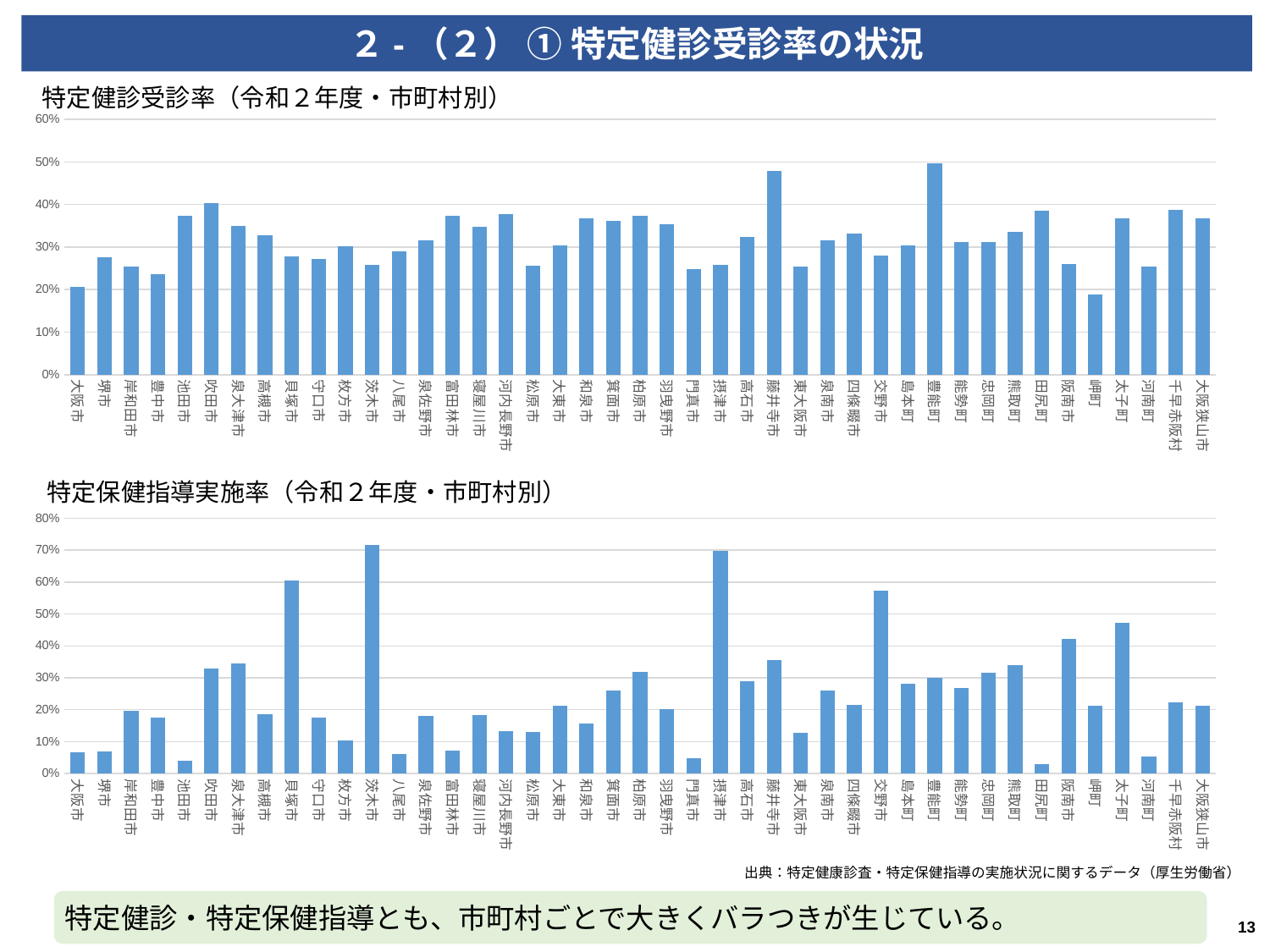

２-（２） ① 特定健診受診率の状況
特定健診受診率（令和２年度・市町村別）

### Chart

| Category | 系列 1 |
|---|---|
| 大阪市 | 0.206 |
| 堺市 | 0.275 |
| 岸和田市 | 0.254 |
| 豊中市 | 0.237 |
| 池田市 | 0.374 |
| 吹田市 | 0.403 |
| 泉大津市 | 0.35 |
| 高槻市 | 0.327 |
| 貝塚市 | 0.278 |
| 守口市 | 0.272 |
| 枚方市 | 0.301 |
| 茨木市 | 0.259 |
| 八尾市 | 0.289 |
| 泉佐野市 | 0.316 |
| 富田林市 | 0.374 |
| 寝屋川市 | 0.348 |
| 河内長野市 | 0.377 |
| 松原市 | 0.257 |
| 大東市 | 0.303 |
| 和泉市 | 0.367 |
| 箕面市 | 0.361 |
| 柏原市 | 0.374 |
| 羽曳野市 | 0.354 |
| 門真市 | 0.249 |
| 摂津市 | 0.259 |
| 高石市 | 0.323 |
| 藤井寺市 | 0.478 |
| 東大阪市 | 0.254 |
| 泉南市 | 0.316 |
| 四條畷市 | 0.332 |
| 交野市 | 0.279 |
| 島本町 | 0.303 |
| 豊能町 | 0.496 |
| 能勢町 | 0.311 |
| 忠岡町 | 0.311 |
| 熊取町 | 0.336 |
| 田尻町 | 0.385 |
| 阪南市 | 0.261 |
| 岬町 | 0.188 |
| 太子町 | 0.368 |
| 河南町 | 0.255 |
| 千早赤阪村 | 0.387 |
| 大阪狭山市 | 0.367 |
特定保健指導実施率（令和２年度・市町村別）

### Chart

| Category | 系列 1 |
|---|---|
| 大阪市 | 0.066 |
| 堺市 | 0.068 |
| 岸和田市 | 0.197 |
| 豊中市 | 0.174 |
| 池田市 | 0.04 |
| 吹田市 | 0.33 |
| 泉大津市 | 0.344 |
| 高槻市 | 0.186 |
| 貝塚市 | 0.604 |
| 守口市 | 0.176 |
| 枚方市 | 0.104 |
| 茨木市 | 0.716 |
| 八尾市 | 0.062 |
| 泉佐野市 | 0.18 |
| 富田林市 | 0.072 |
| 寝屋川市 | 0.183 |
| 河内長野市 | 0.134 |
| 松原市 | 0.129 |
| 大東市 | 0.212 |
| 和泉市 | 0.157 |
| 箕面市 | 0.26 |
| 柏原市 | 0.319 |
| 羽曳野市 | 0.201 |
| 門真市 | 0.049 |
| 摂津市 | 0.698 |
| 高石市 | 0.288 |
| 藤井寺市 | 0.356 |
| 東大阪市 | 0.128 |
| 泉南市 | 0.259 |
| 四條畷市 | 0.216 |
| 交野市 | 0.573 |
| 島本町 | 0.281 |
| 豊能町 | 0.301 |
| 能勢町 | 0.267 |
| 忠岡町 | 0.315 |
| 熊取町 | 0.339 |
| 田尻町 | 0.029 |
| 阪南市 | 0.421 |
| 岬町 | 0.211 |
| 太子町 | 0.471 |
| 河南町 | 0.054 |
| 千早赤阪村 | 0.222 |
| 大阪狭山市 | 0.213 |
出典：特定健康診査・特定保健指導の実施状況に関するデータ（厚生労働省）
特定健診・特定保健指導とも、市町村ごとで大きくバラつきが生じている。
13